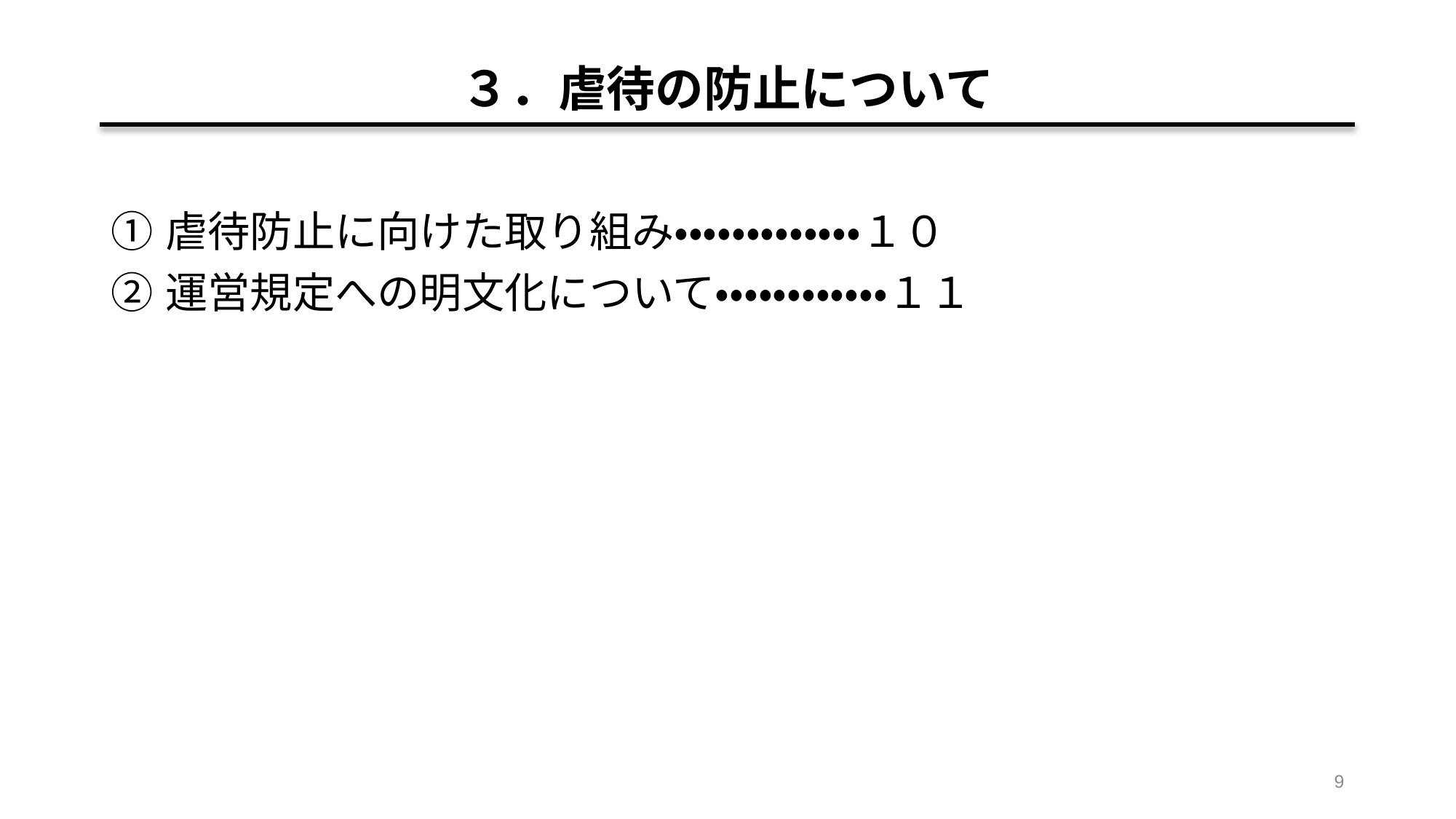

# ３．虐待の防止について
虐待防止に向けた取り組み・・・・・・・・・・・・・１０
運営規定への明文化について・・・・・・・・・・・・１１
9